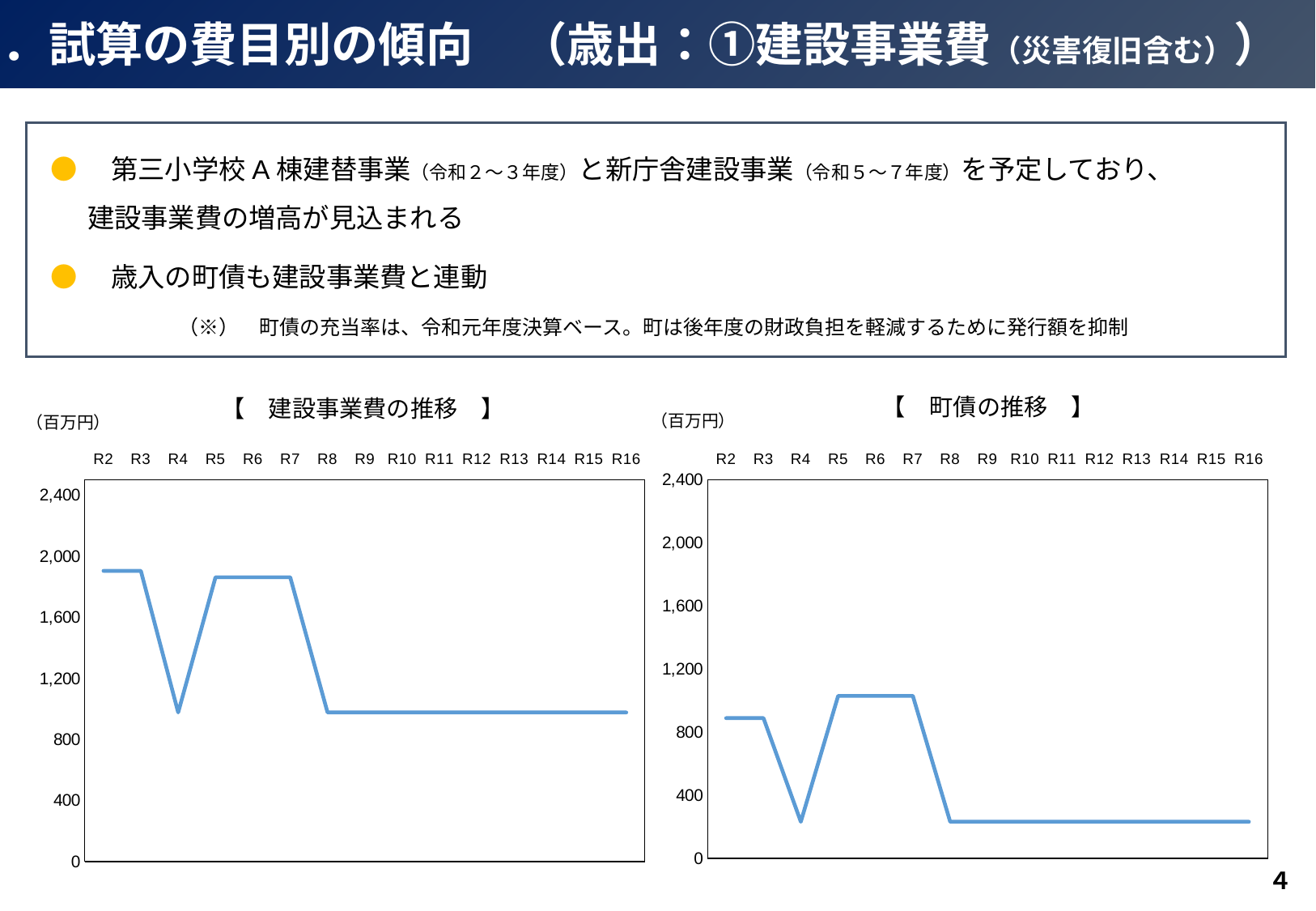

４．試算の費目別の傾向　（歳出：①建設事業費（災害復旧含む））

●　第三小学校A棟建替事業（令和２～３年度）と新庁舎建設事業（令和５～７年度）を予定しており、
     建設事業費の増高が見込まれる

●　歳入の町債も建設事業費と連動
　　　　　（※）　町債の充当率は、令和元年度決算ベース。町は後年度の財政負担を軽減するために発行額を抑制
【　町債の推移　】
【　建設事業費の推移　】
（百万円）
（百万円）

### Chart

| Category | 町債 |
|---|---|
| R2 | 890.0 |
| R3 | 890.0 |
| R4 | 233.0 |
| R5 | 1031.0 |
| R6 | 1031.0 |
| R7 | 1031.0 |
| R8 | 233.0 |
| R9 | 233.0 |
| R10 | 233.0 |
| R11 | 233.0 |
| R12 | 233.0 |
| R13 | 233.0 |
| R14 | 233.0 |
| R15 | 233.0 |
| R16 | 233.0 |

### Chart

| Category | 投資的経費 |
|---|---|
| R2 | 1905.0 |
| R3 | 1905.0 |
| R4 | 977.0 |
| R5 | 1863.0 |
| R6 | 1863.0 |
| R7 | 1863.0 |
| R8 | 977.0 |
| R9 | 977.0 |
| R10 | 977.0 |
| R11 | 977.0 |
| R12 | 977.0 |
| R13 | 977.0 |
| R14 | 977.0 |
| R15 | 977.0 |
| R16 | 977.0 |
４